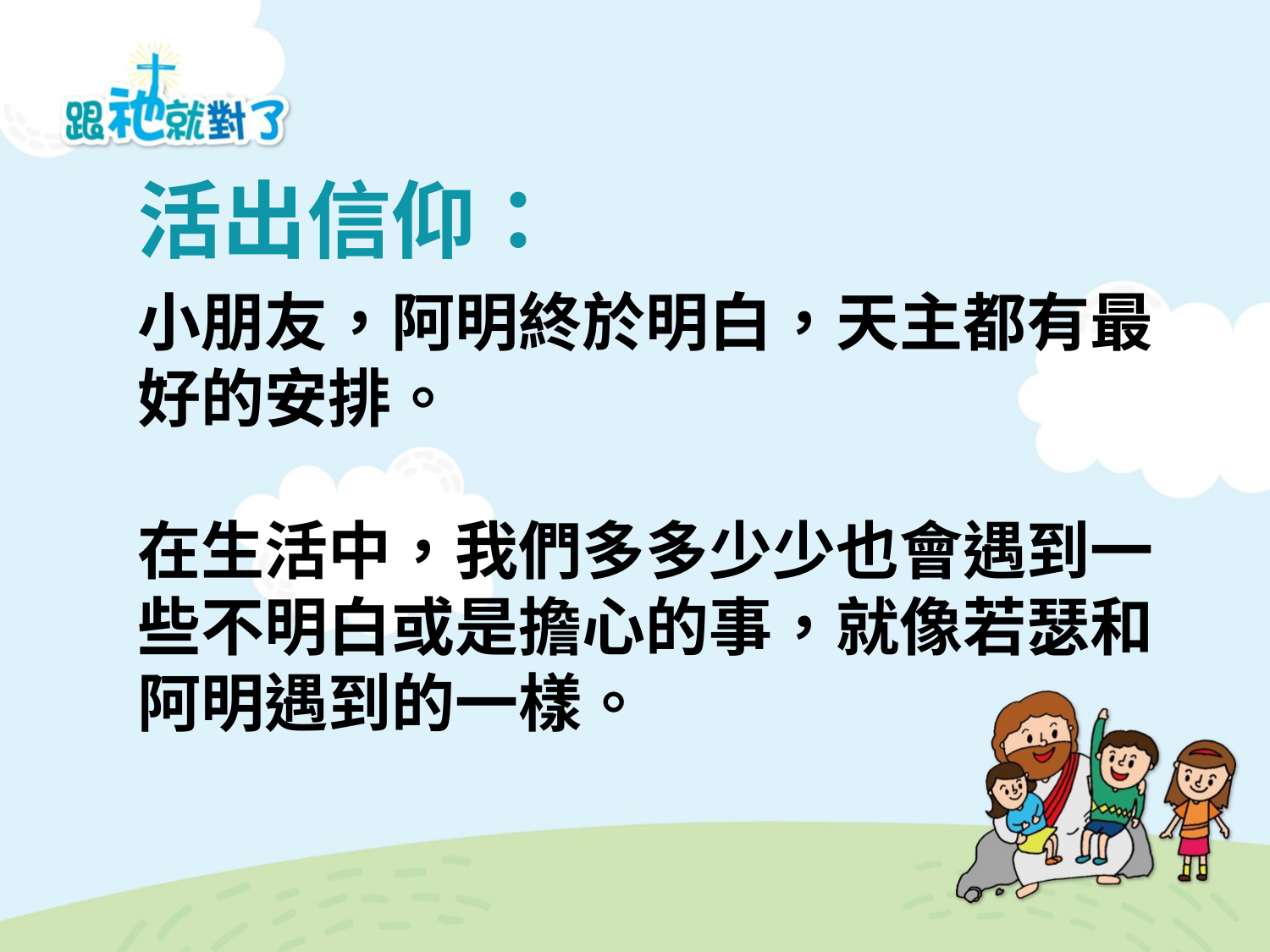

活出信仰：
小朋友，阿明終於明白，天主都有最好的安排。

在生活中，我們多多少少也會遇到一些不明白或是擔心的事，就像若瑟和阿明遇到的一樣。